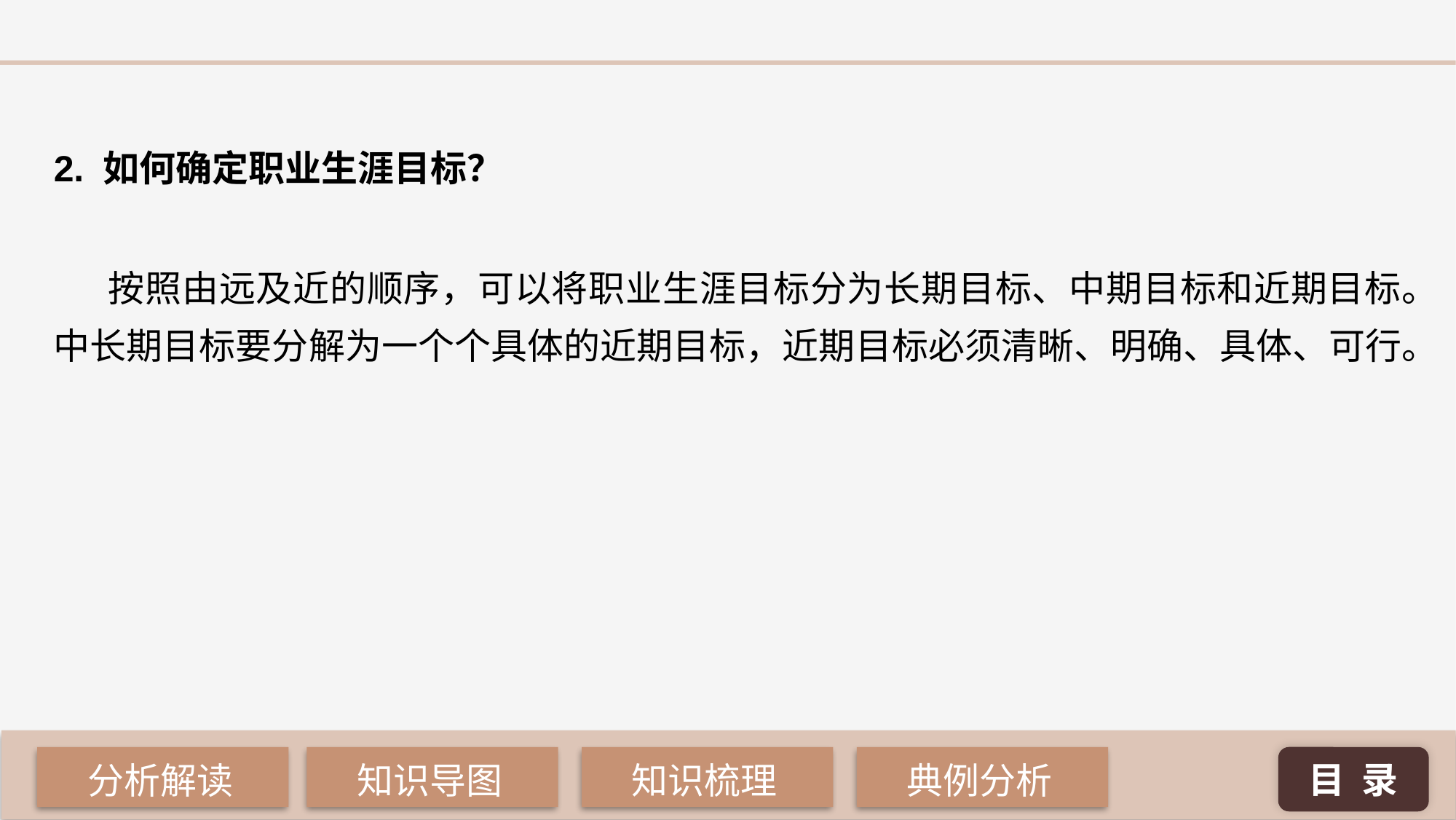

2. 如何确定职业生涯目标？
按照由远及近的顺序，可以将职业生涯目标分为长期目标、中期目标和近期目标。中长期目标要分解为一个个具体的近期目标，近期目标必须清晰、明确、具体、可行。